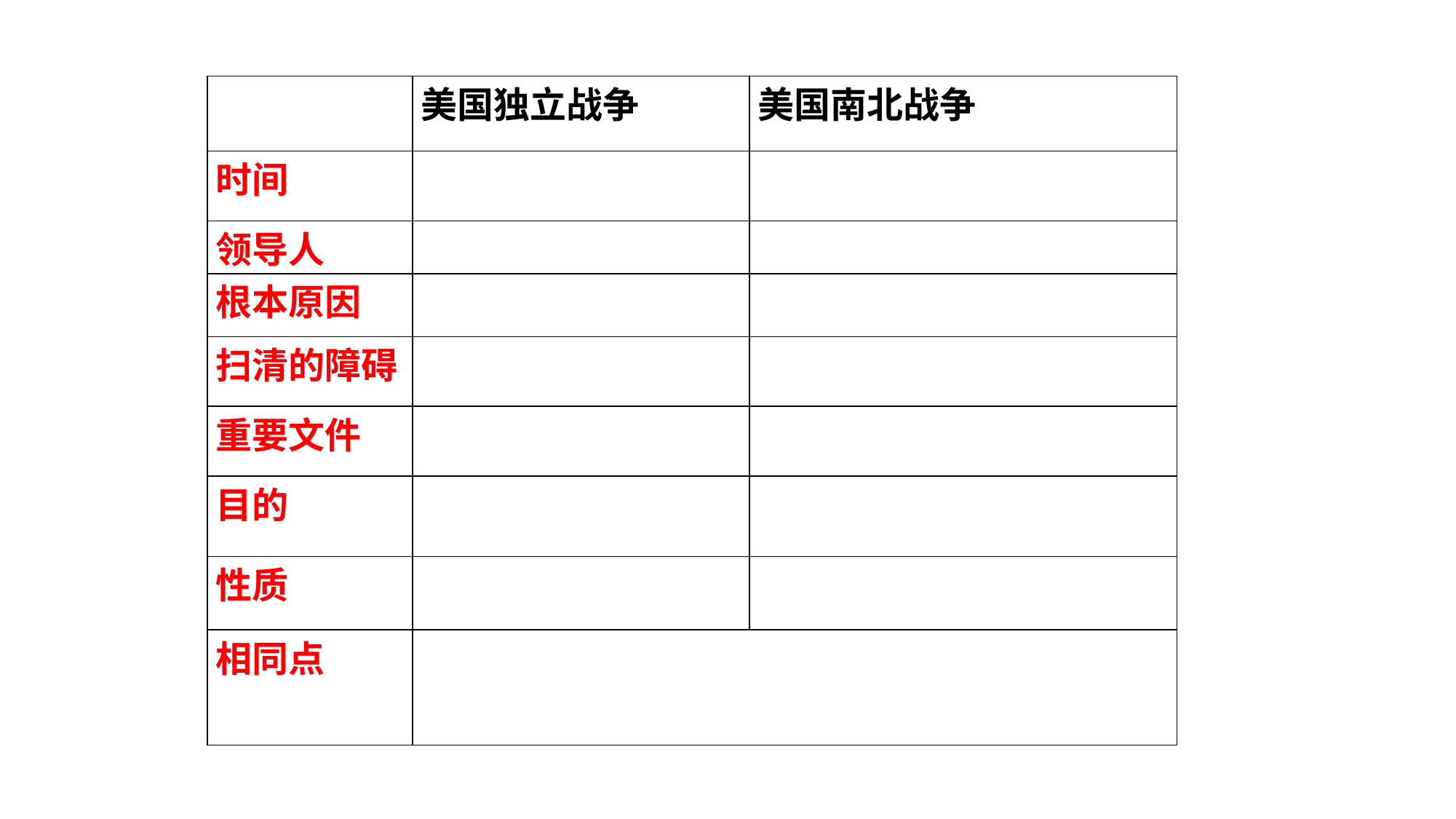

|  | 美国独立战争 | 美国南北战争 |
| --- | --- | --- |
| 时间 |  |  |
| 领导人 |  |  |
| 根本原因 |  |  |
| 扫清的障碍 |  |  |
| 重要文件 |  |  |
| 目的 |  |  |
| 性质 |  |  |
| 相同点 |  |  |